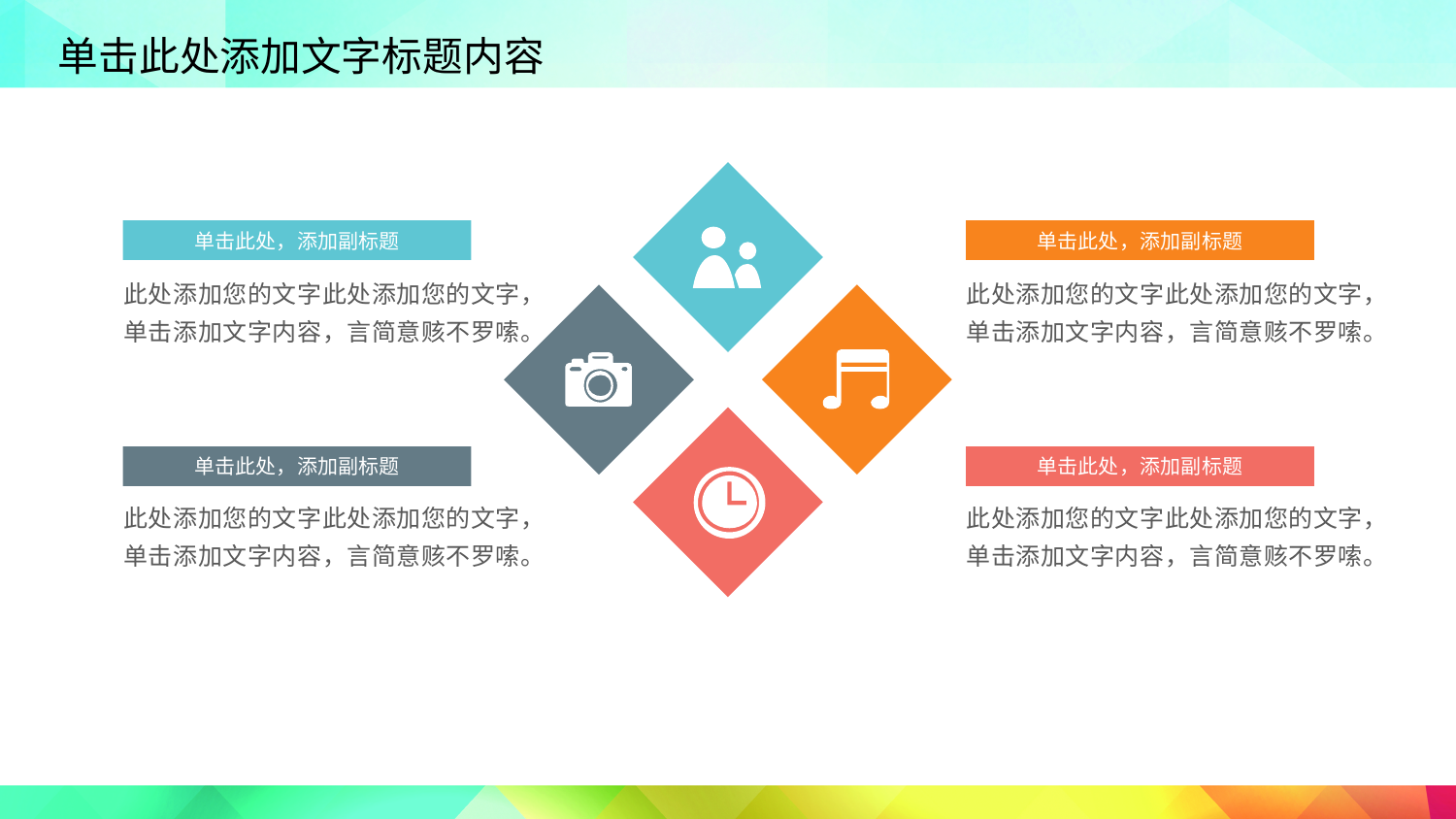

单击此处，添加副标题
此处添加您的文字此处添加您的文字，单击添加文字内容，言简意赅不罗嗦。
单击此处，添加副标题
此处添加您的文字此处添加您的文字，单击添加文字内容，言简意赅不罗嗦。
单击此处，添加副标题
此处添加您的文字此处添加您的文字，单击添加文字内容，言简意赅不罗嗦。
单击此处，添加副标题
此处添加您的文字此处添加您的文字，单击添加文字内容，言简意赅不罗嗦。